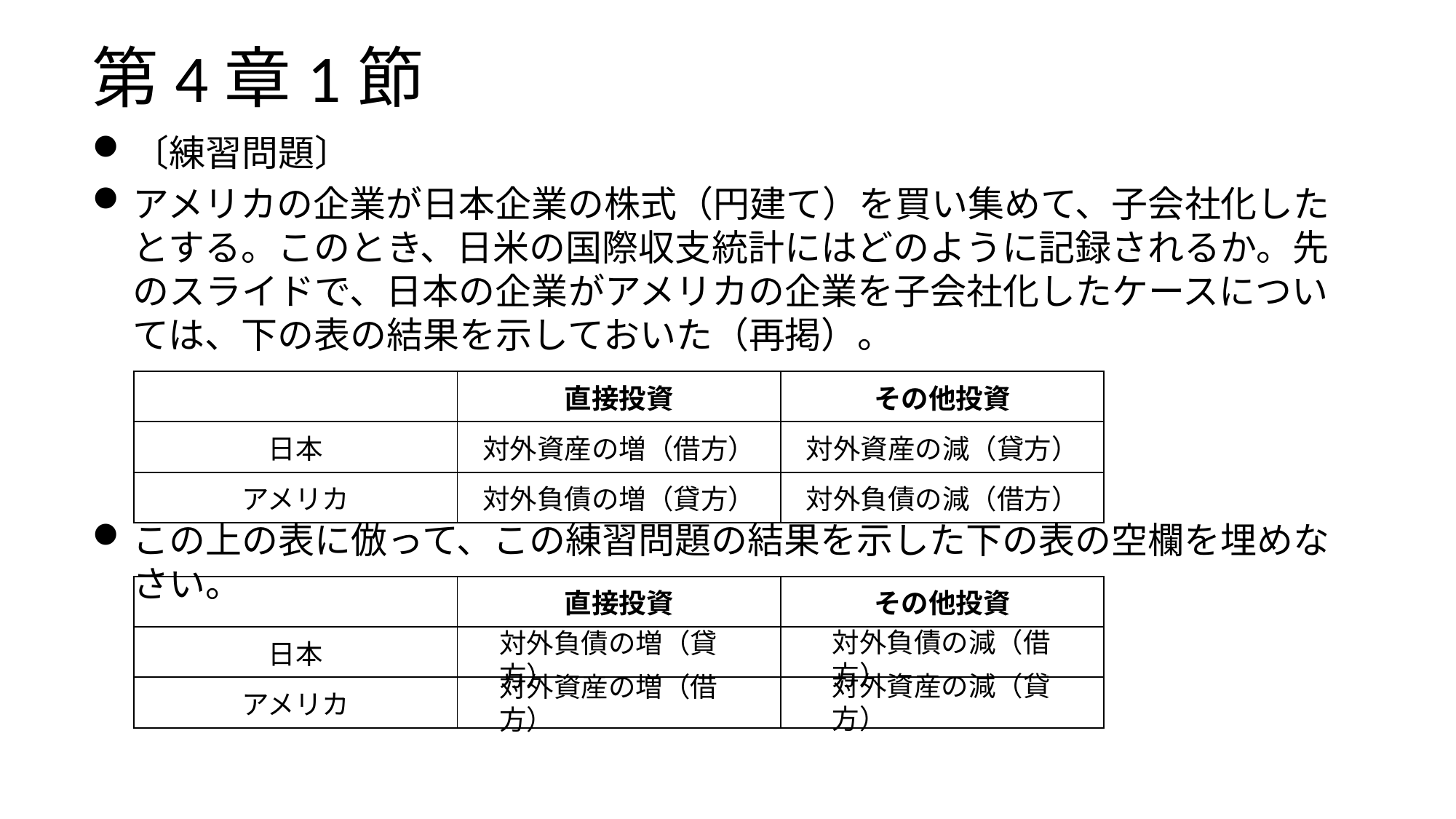

# 第4章1節
〔練習問題〕
アメリカの企業が日本企業の株式（円建て）を買い集めて、子会社化したとする。このとき、日米の国際収支統計にはどのように記録されるか。先のスライドで、日本の企業がアメリカの企業を子会社化したケースについては、下の表の結果を示しておいた（再掲）。

この上の表に倣って、この練習問題の結果を示した下の表の空欄を埋めなさい。

|  | 直接投資 | その他投資 |
| --- | --- | --- |
| 日本 | 対外資産の増（借方） | 対外資産の減（貸方） |
| アメリカ | 対外負債の増（貸方） | 対外負債の減（借方） |

|  | 直接投資 | その他投資 |
| --- | --- | --- |
| 日本 |  |  |
| アメリカ |  |  |
対外負債の減（借方）
対外負債の増（貸方）
対外資産の減（貸方）
対外資産の増（借方）